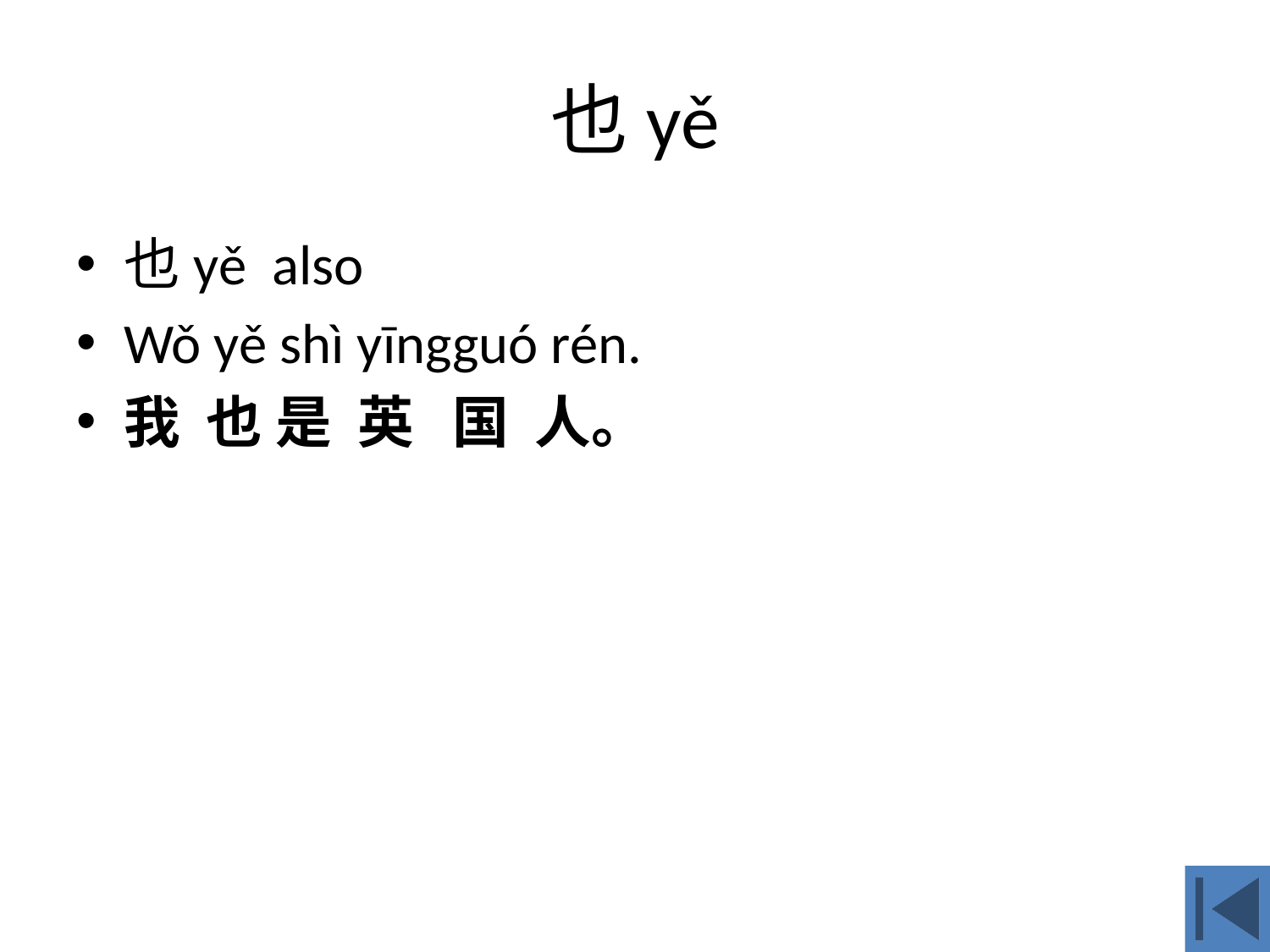

# 也yě
也yě  also
Wǒ yě shì yīngguó rén.
我  也 是  英   国  人。